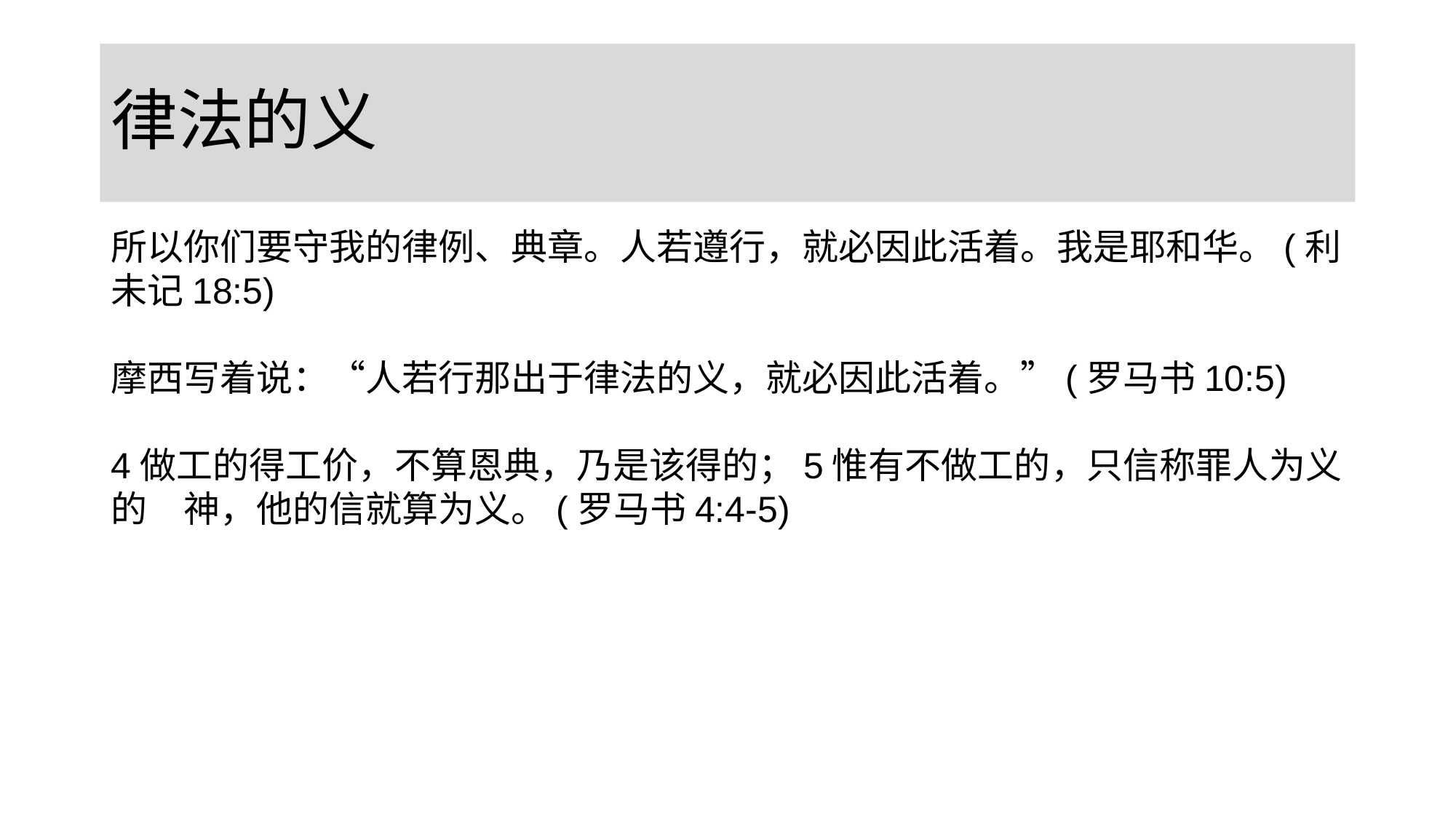

# 律法的义
所以你们要守我的律例、典章。人若遵行，就必因此活着。我是耶和华。(利未记18:5)

摩西写着说：“人若行那出于律法的义，就必因此活着。”(罗马书10:5)

4做工的得工价，不算恩典，乃是该得的；5惟有不做工的，只信称罪人为义的　神，他的信就算为义。(罗马书4:4-5)